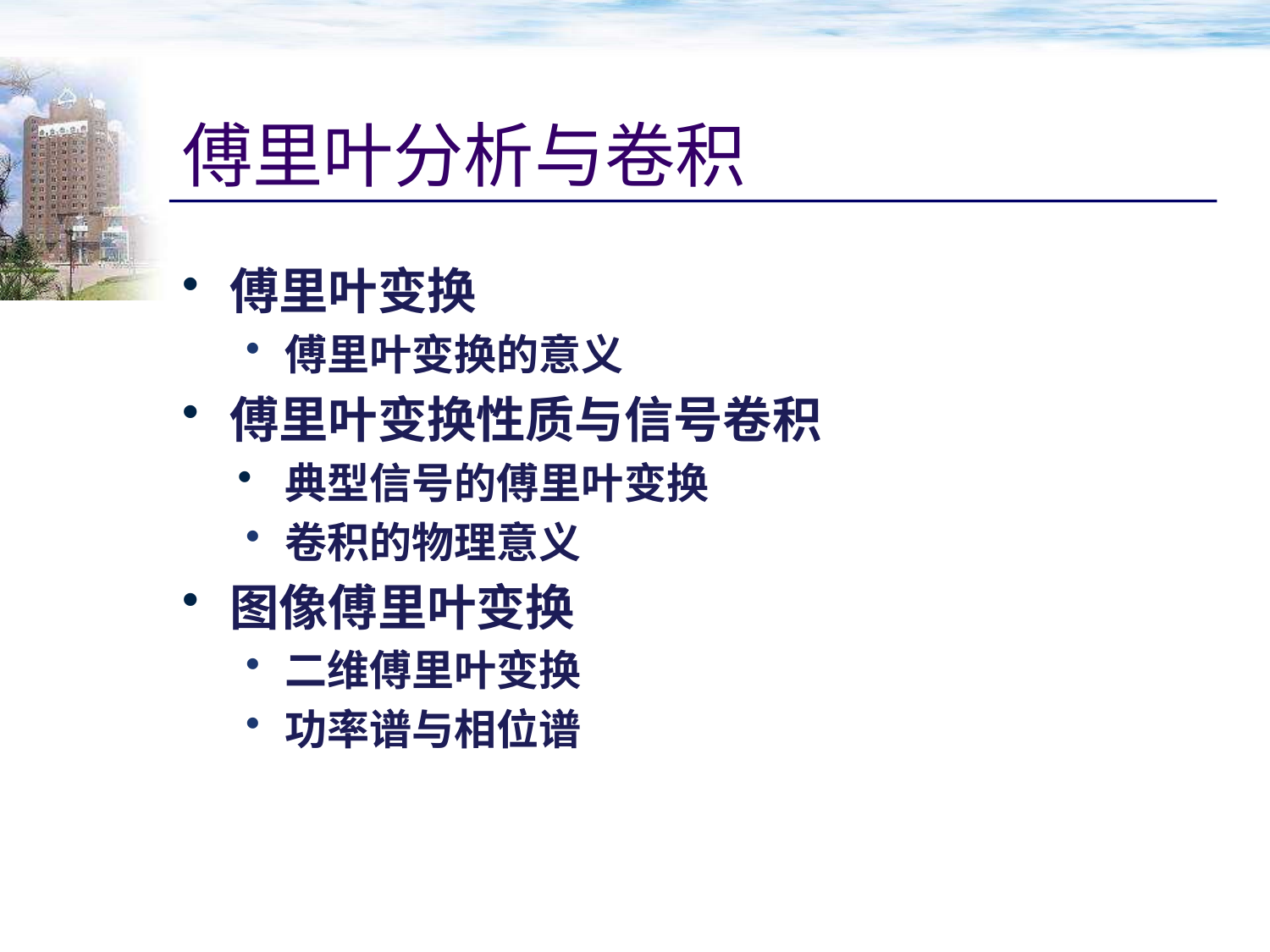

# 傅里叶分析与卷积
傅里叶变换
傅里叶变换的意义
傅里叶变换性质与信号卷积
典型信号的傅里叶变换
卷积的物理意义
图像傅里叶变换
二维傅里叶变换
功率谱与相位谱
5